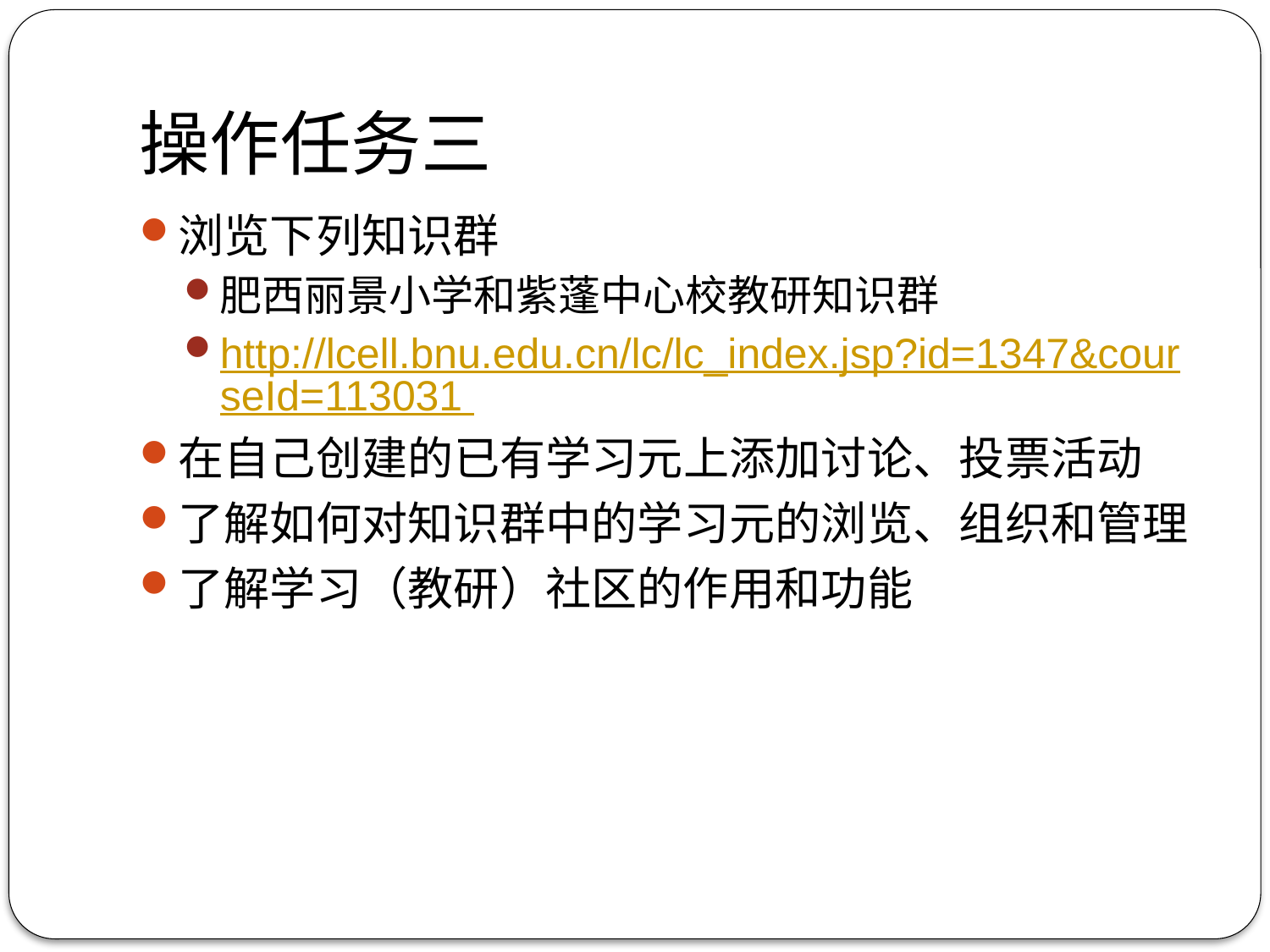

# 操作任务三
浏览下列知识群
肥西丽景小学和紫蓬中心校教研知识群
http://lcell.bnu.edu.cn/lc/lc_index.jsp?id=1347&courseId=113031
在自己创建的已有学习元上添加讨论、投票活动
了解如何对知识群中的学习元的浏览、组织和管理
了解学习（教研）社区的作用和功能